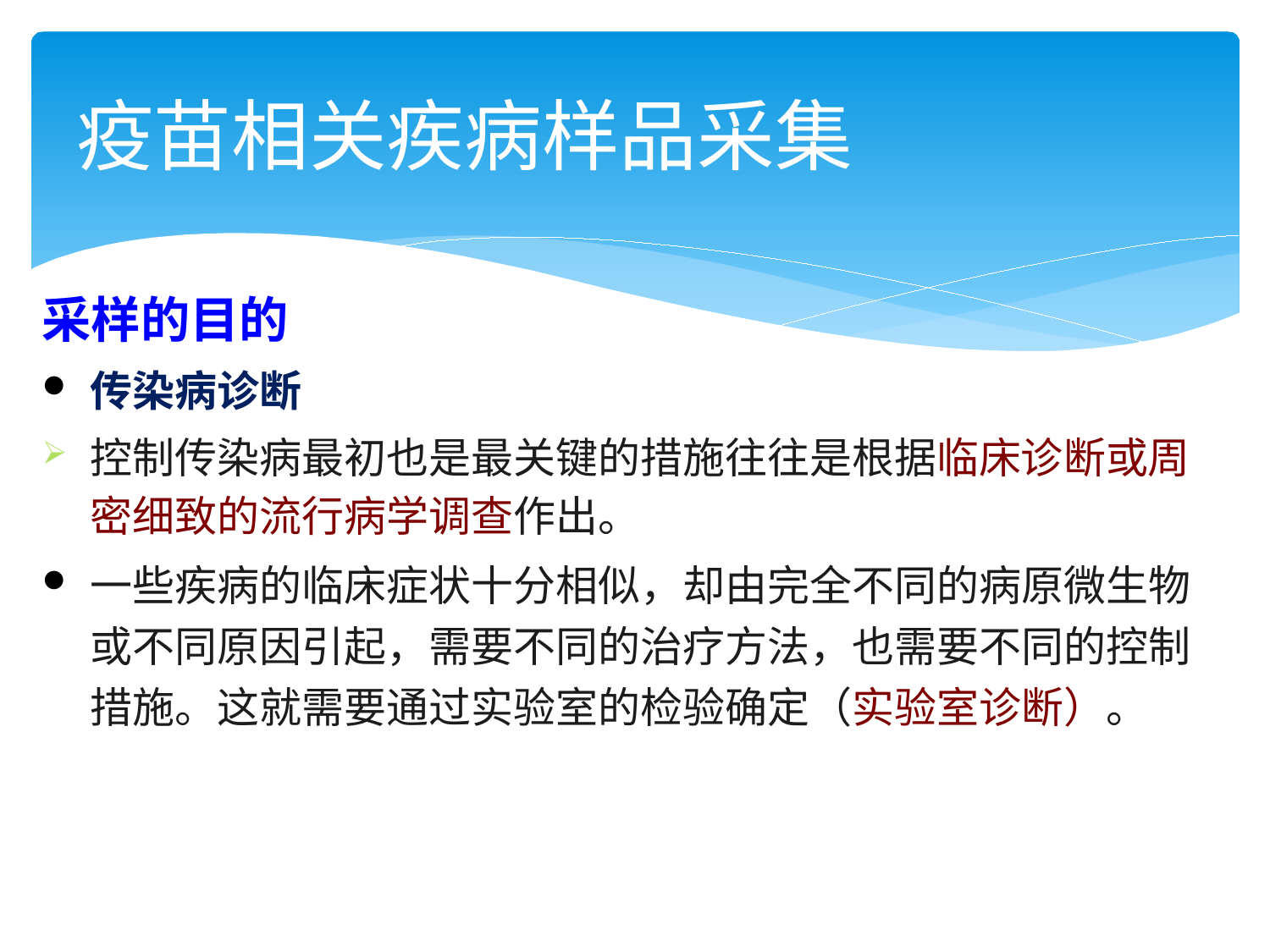

# 疫苗相关疾病样品采集
采样的目的
传染病诊断
控制传染病最初也是最关键的措施往往是根据临床诊断或周密细致的流行病学调查作出。
一些疾病的临床症状十分相似，却由完全不同的病原微生物或不同原因引起，需要不同的治疗方法，也需要不同的控制措施。这就需要通过实验室的检验确定（实验室诊断）。